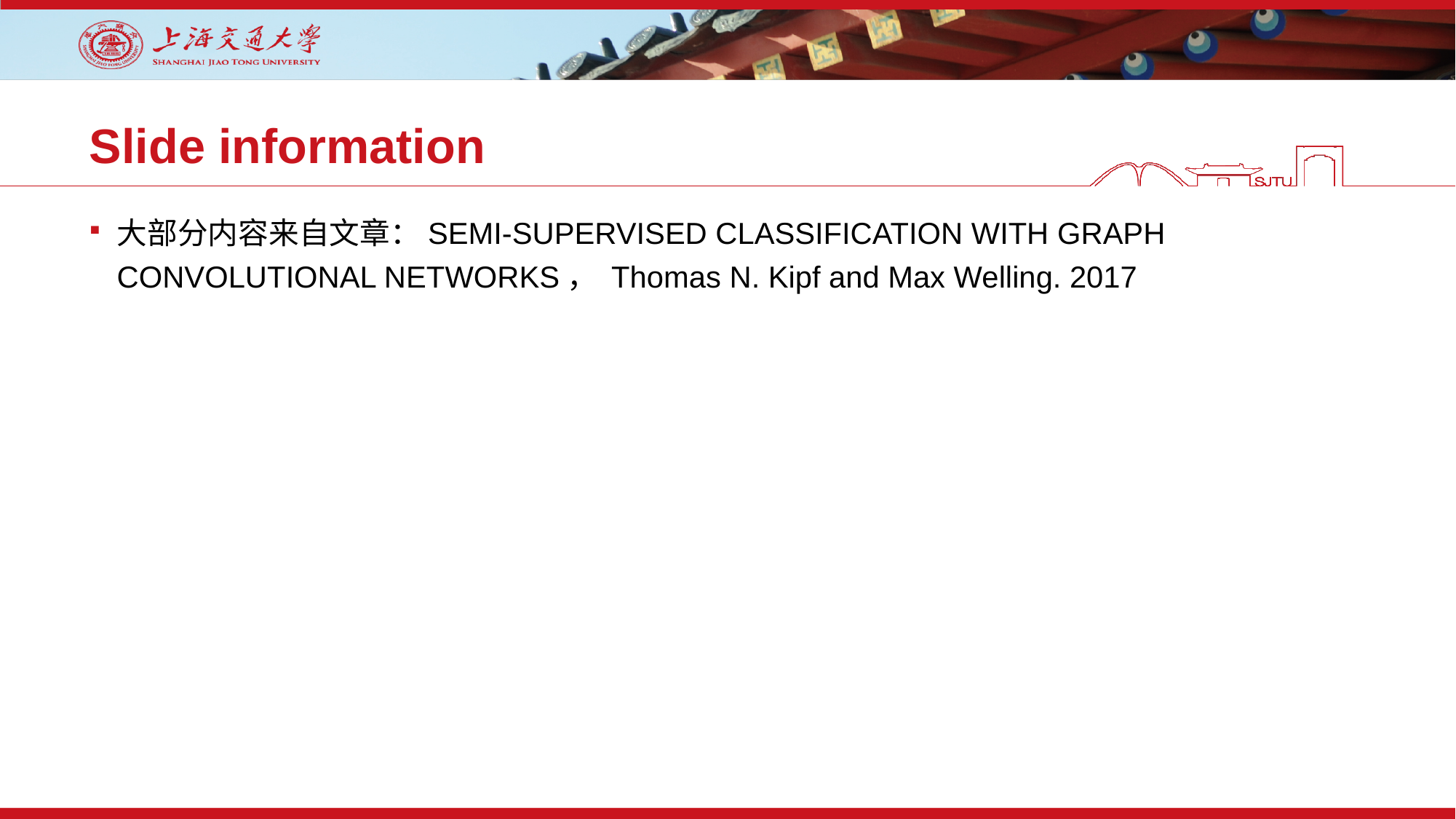

# Slide information
大部分内容来自文章：SEMI-SUPERVISED CLASSIFICATION WITH GRAPH CONVOLUTIONAL NETWORKS， Thomas N. Kipf and Max Welling. 2017